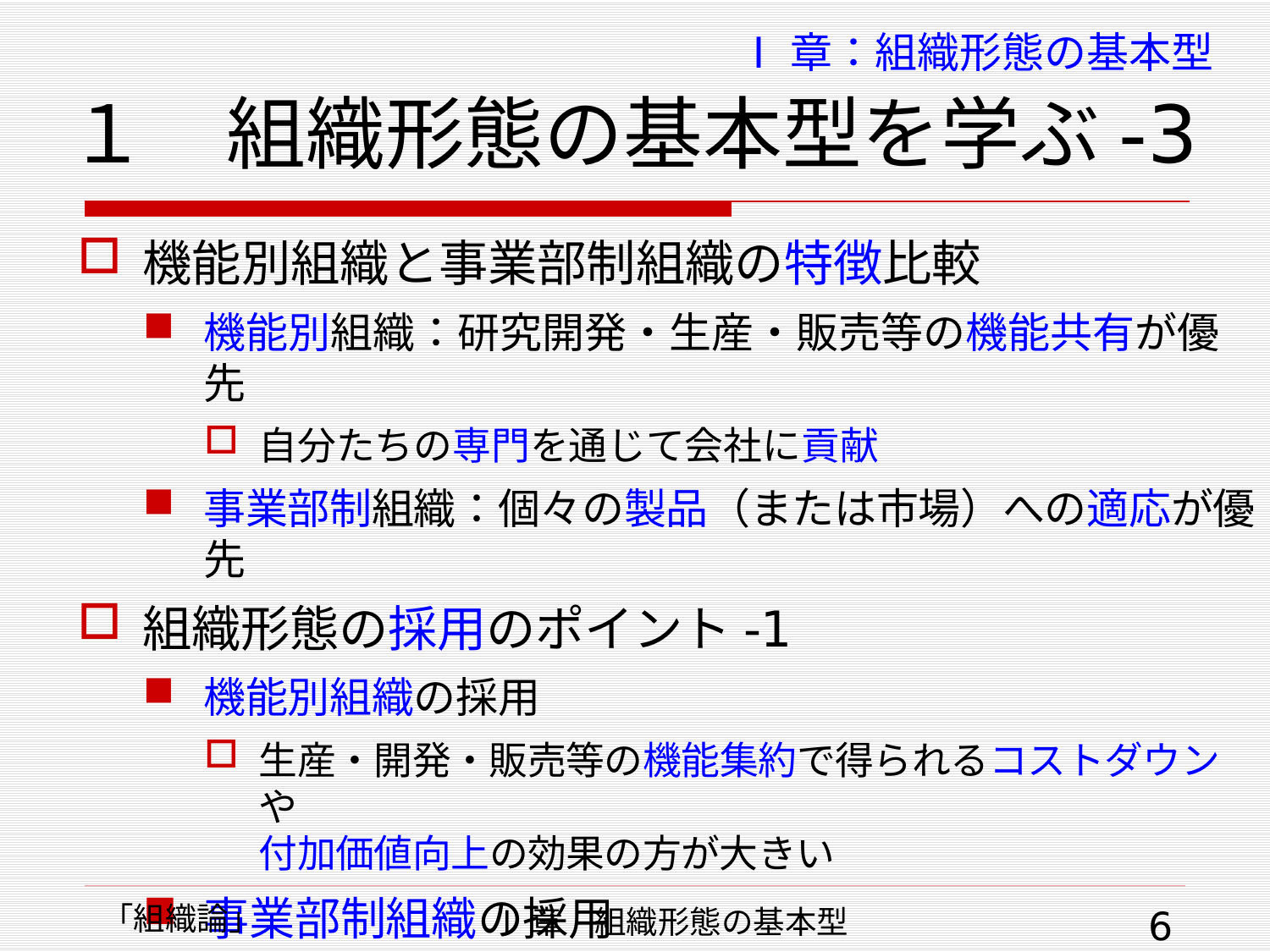

# １　組織形態の基本型を学ぶ-3
Ⅰ章：組織形態の基本型
機能別組織と事業部制組織の特徴比較
機能別組織：研究開発・生産・販売等の機能共有が優先
自分たちの専門を通じて会社に貢献
事業部制組織：個々の製品（または市場）への適応が優先
組織形態の採用のポイント-1
機能別組織の採用
生産・開発・販売等の機能集約で得られるコストダウンや
付加価値向上の効果の方が大きい
事業部制組織の採用
個々の製品（市場）への柔軟で迅速な適応の効果の方が大きい
「組織論」
Ⅰ章　組織形態の基本型
6